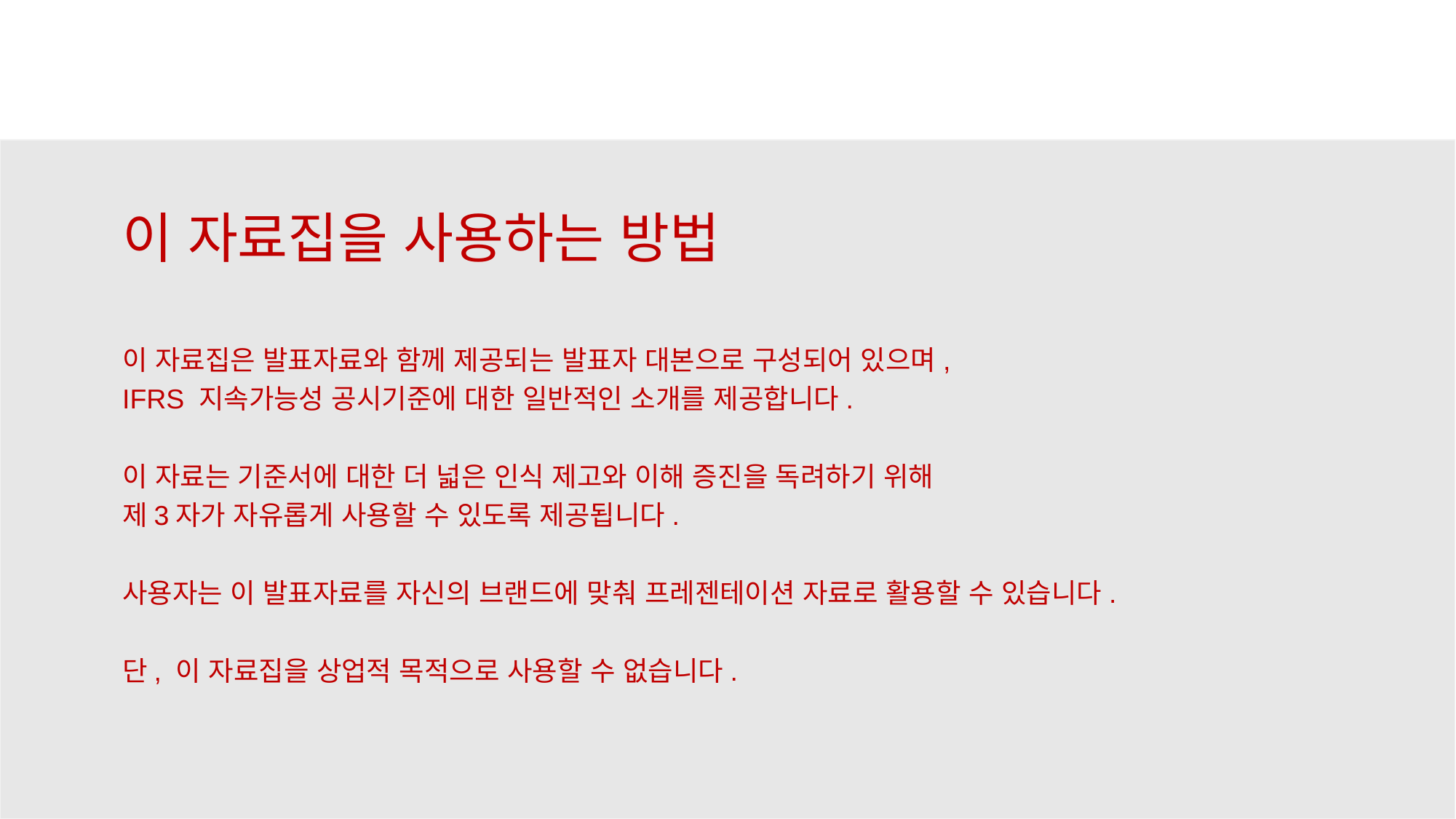

이 자료집을 사용하는 방법

이 자료집은 발표자료와 함께 제공되는 발표자 대본으로 구성되어 있으며,
IFRS 지속가능성 공시기준에 대한 일반적인 소개를 제공합니다.

이 자료는 기준서에 대한 더 넓은 인식 제고와 이해 증진을 독려하기 위해
제3자가 자유롭게 사용할 수 있도록 제공됩니다.

사용자는 이 발표자료를 자신의 브랜드에 맞춰 프레젠테이션 자료로 활용할 수 있습니다.

단, 이 자료집을 상업적 목적으로 사용할 수 없습니다.